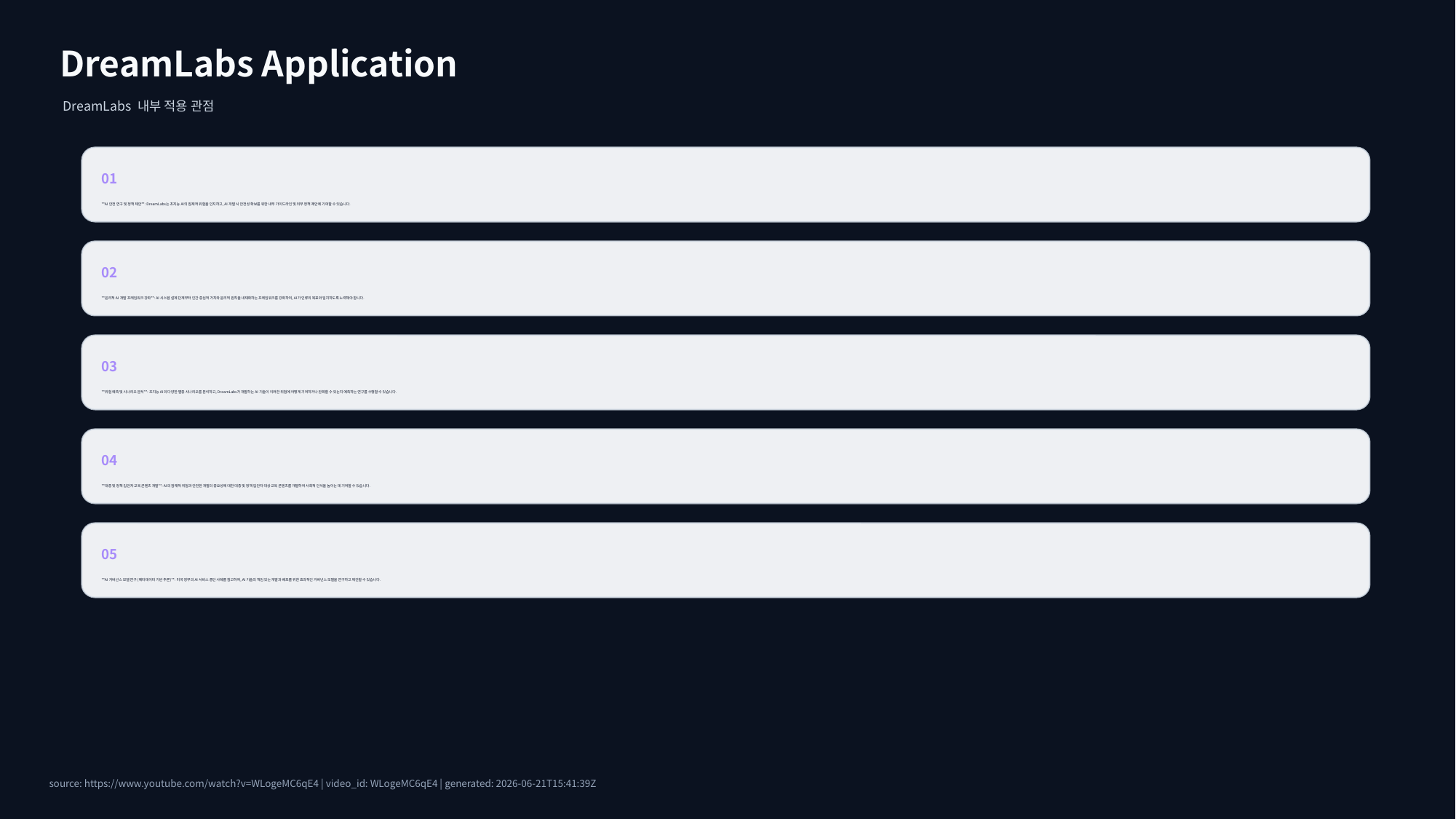

DreamLabs Application
DreamLabs 내부 적용 관점

01
**AI 안전 연구 및 정책 제안**: DreamLabs는 초지능 AI의 잠재적 위험을 인지하고, AI 개발 시 안전성 확보를 위한 내부 가이드라인 및 외부 정책 제안에 기여할 수 있습니다.

02
**윤리적 AI 개발 프레임워크 강화**: AI 시스템 설계 단계부터 인간 중심적 가치와 윤리적 원칙을 내재화하는 프레임워크를 강화하여, AI가 인류의 목표와 일치하도록 노력해야 합니다.

03
**위험 예측 및 시나리오 분석**: 초지능 AI의 다양한 멸종 시나리오를 분석하고, DreamLabs가 개발하는 AI 기술이 이러한 위험에 어떻게 기여하거나 완화할 수 있는지 예측하는 연구를 수행할 수 있습니다.

04
**대중 및 정책 입안자 교육 콘텐츠 개발**: AI의 잠재적 위험과 안전한 개발의 중요성에 대한 대중 및 정책 입안자 대상 교육 콘텐츠를 개발하여 사회적 인식을 높이는 데 기여할 수 있습니다.

05
**AI 거버넌스 모델 연구 (메타데이터 기반 추론)**: 미국 정부의 AI 서비스 중단 사례를 참고하여, AI 기술의 책임 있는 개발과 배포를 위한 효과적인 거버넌스 모델을 연구하고 제안할 수 있습니다.
source: https://www.youtube.com/watch?v=WLogeMC6qE4 | video_id: WLogeMC6qE4 | generated: 2026-06-21T15:41:39Z